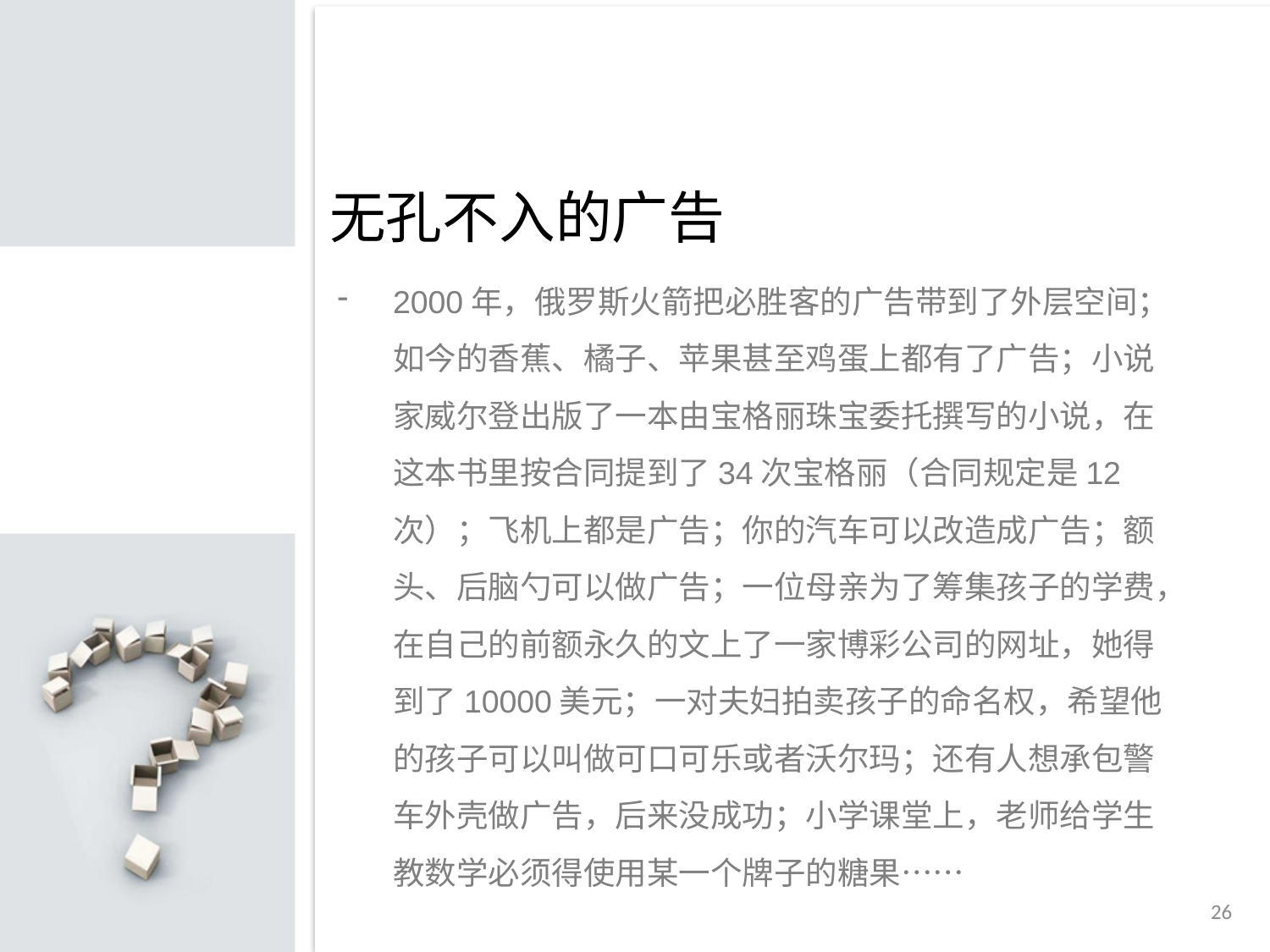

无孔不入的广告
2000年，俄罗斯火箭把必胜客的广告带到了外层空间；如今的香蕉、橘子、苹果甚至鸡蛋上都有了广告；小说家威尔登出版了一本由宝格丽珠宝委托撰写的小说，在这本书里按合同提到了34次宝格丽（合同规定是12次）；飞机上都是广告；你的汽车可以改造成广告；额头、后脑勺可以做广告；一位母亲为了筹集孩子的学费，在自己的前额永久的文上了一家博彩公司的网址，她得到了10000美元；一对夫妇拍卖孩子的命名权，希望他的孩子可以叫做可口可乐或者沃尔玛；还有人想承包警车外壳做广告，后来没成功；小学课堂上，老师给学生教数学必须得使用某一个牌子的糖果……
点击添加标题
点击添加标题
点击添加标题
26